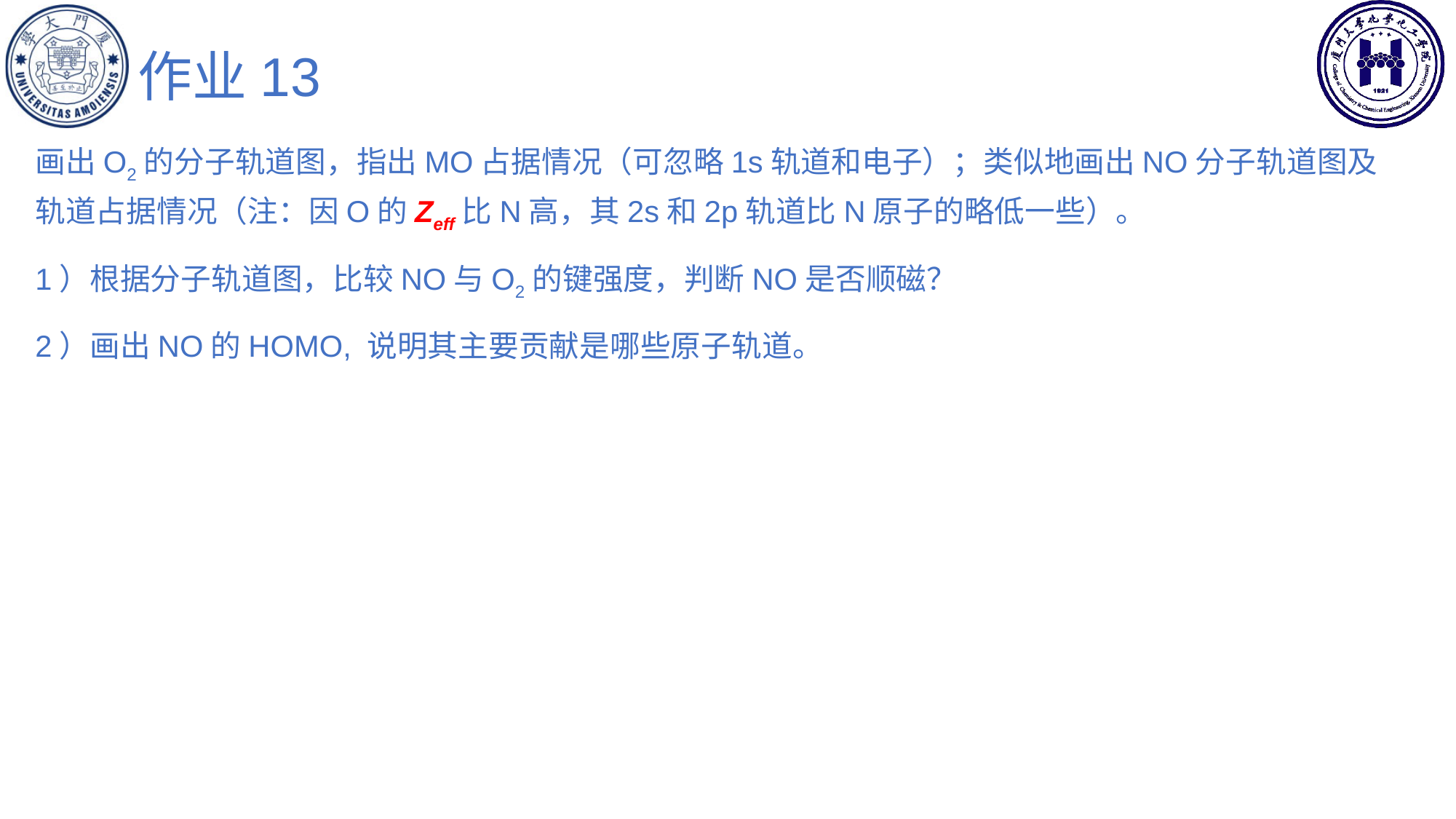

# 作业13
画出O2的分子轨道图，指出MO占据情况（可忽略1s轨道和电子）；类似地画出NO分子轨道图及轨道占据情况（注：因O的Zeff比N高，其2s和2p轨道比N原子的略低一些）。
1）根据分子轨道图，比较NO与O2的键强度，判断NO是否顺磁？
2）画出NO的HOMO, 说明其主要贡献是哪些原子轨道。